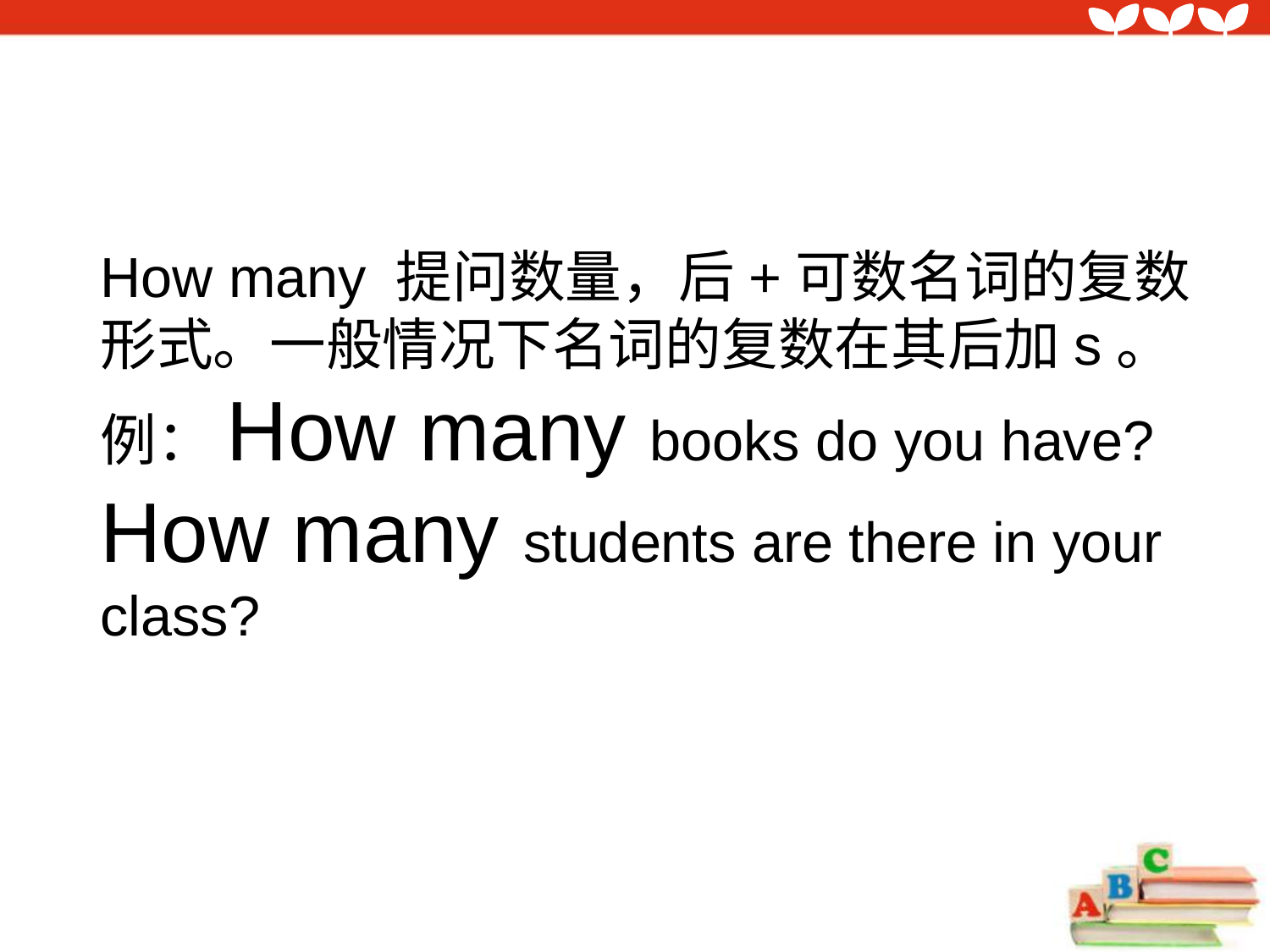

How many 提问数量，后+可数名词的复数形式。一般情况下名词的复数在其后加s。例：How many books do you have?
How many students are there in your class?